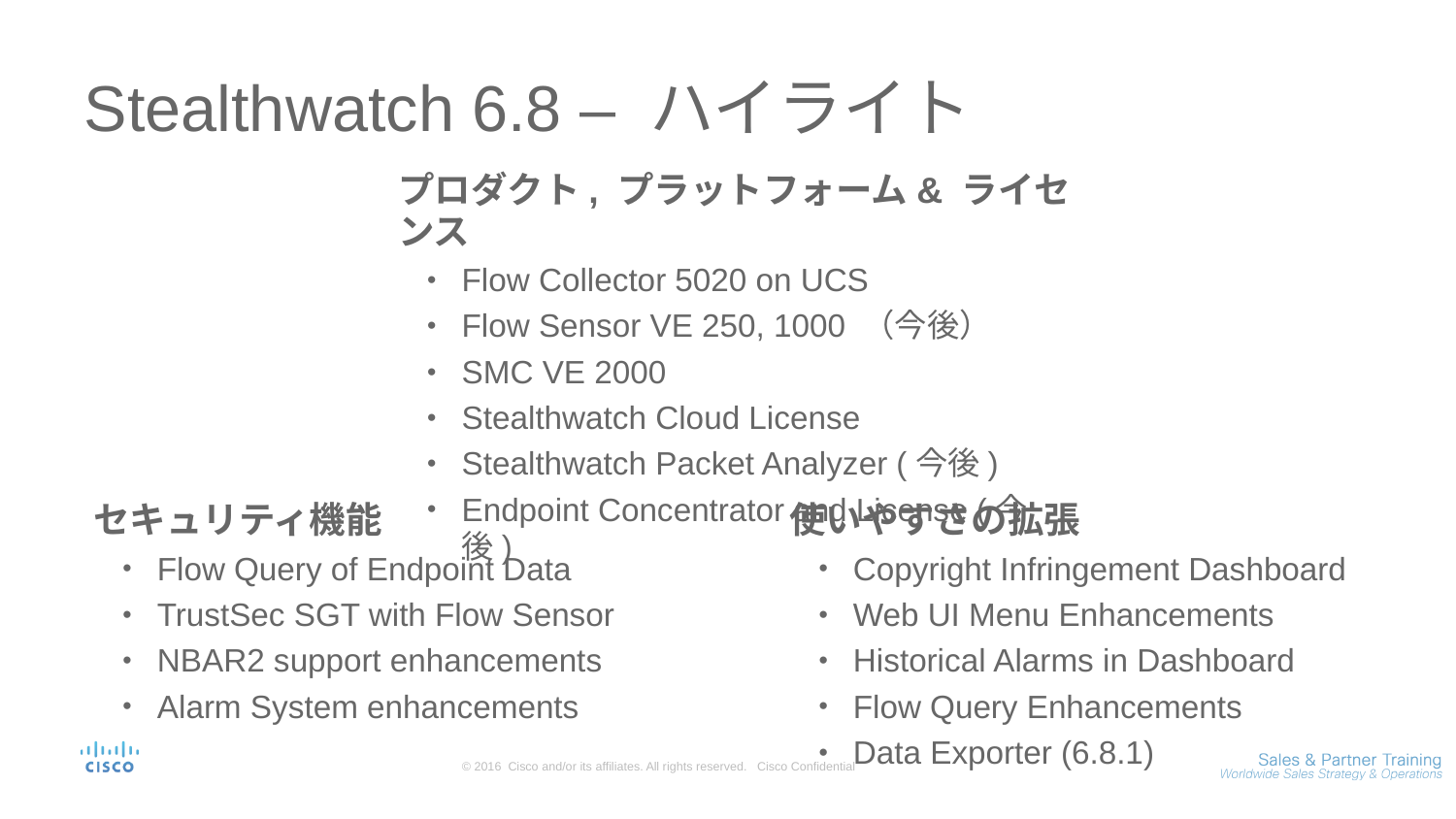

# Stealthwatch 6.8 – ハイライト
プロダクト, プラットフォーム& ライセンス
Flow Collector 5020 on UCS
Flow Sensor VE 250, 1000 （今後）
SMC VE 2000
Stealthwatch Cloud License
Stealthwatch Packet Analyzer (今後)
Endpoint Concentrator and License (今後)
セキュリティ機能
Flow Query of Endpoint Data
TrustSec SGT with Flow Sensor
NBAR2 support enhancements
Alarm System enhancements

使いやすさの拡張
Copyright Infringement Dashboard
Web UI Menu Enhancements
Historical Alarms in Dashboard
Flow Query Enhancements
Data Exporter (6.8.1)